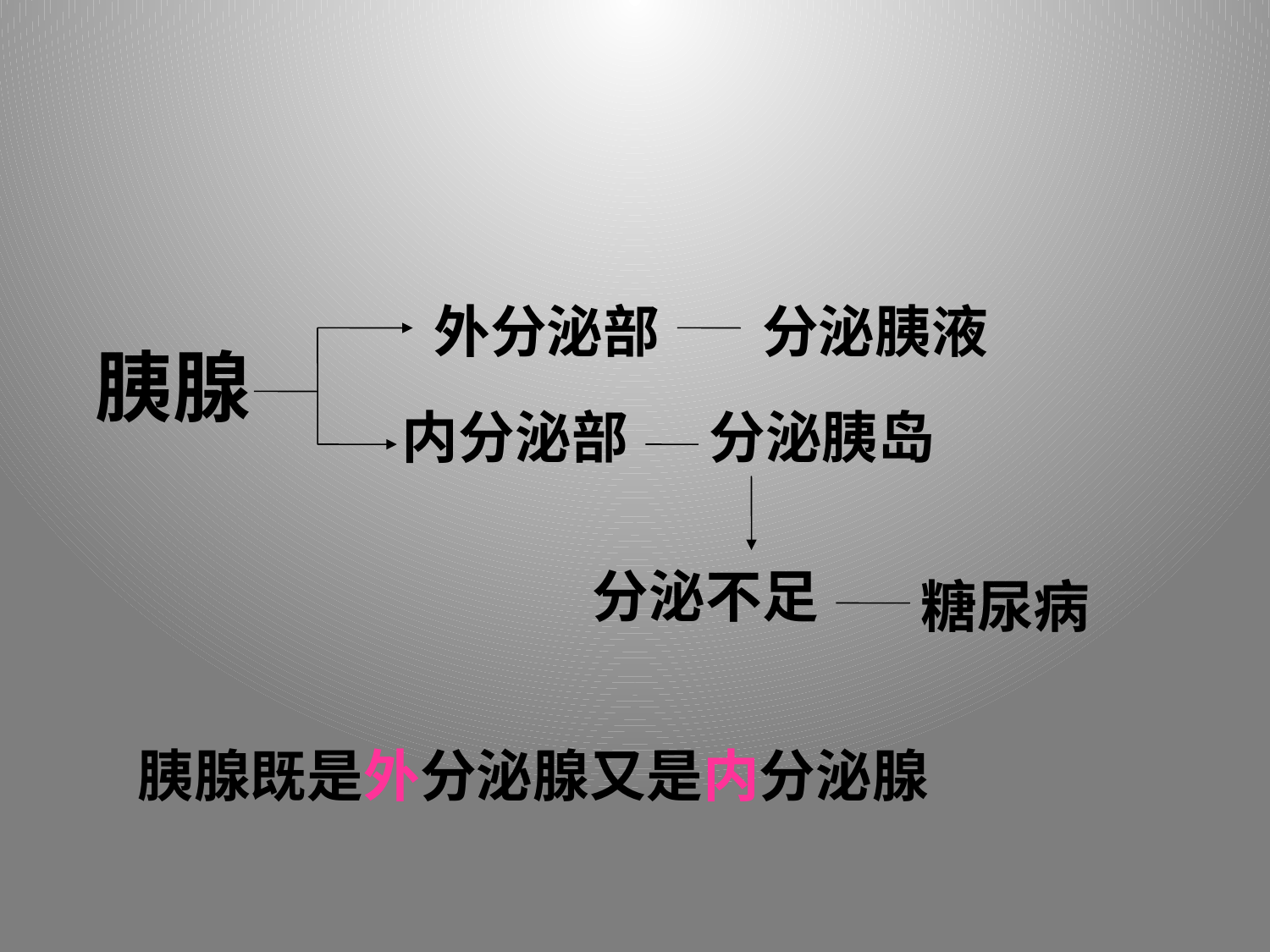

外分泌部
分泌胰液

胰腺
内分泌部
分泌胰岛

分泌不足
糖尿病

胰腺既是外分泌腺又是内分泌腺